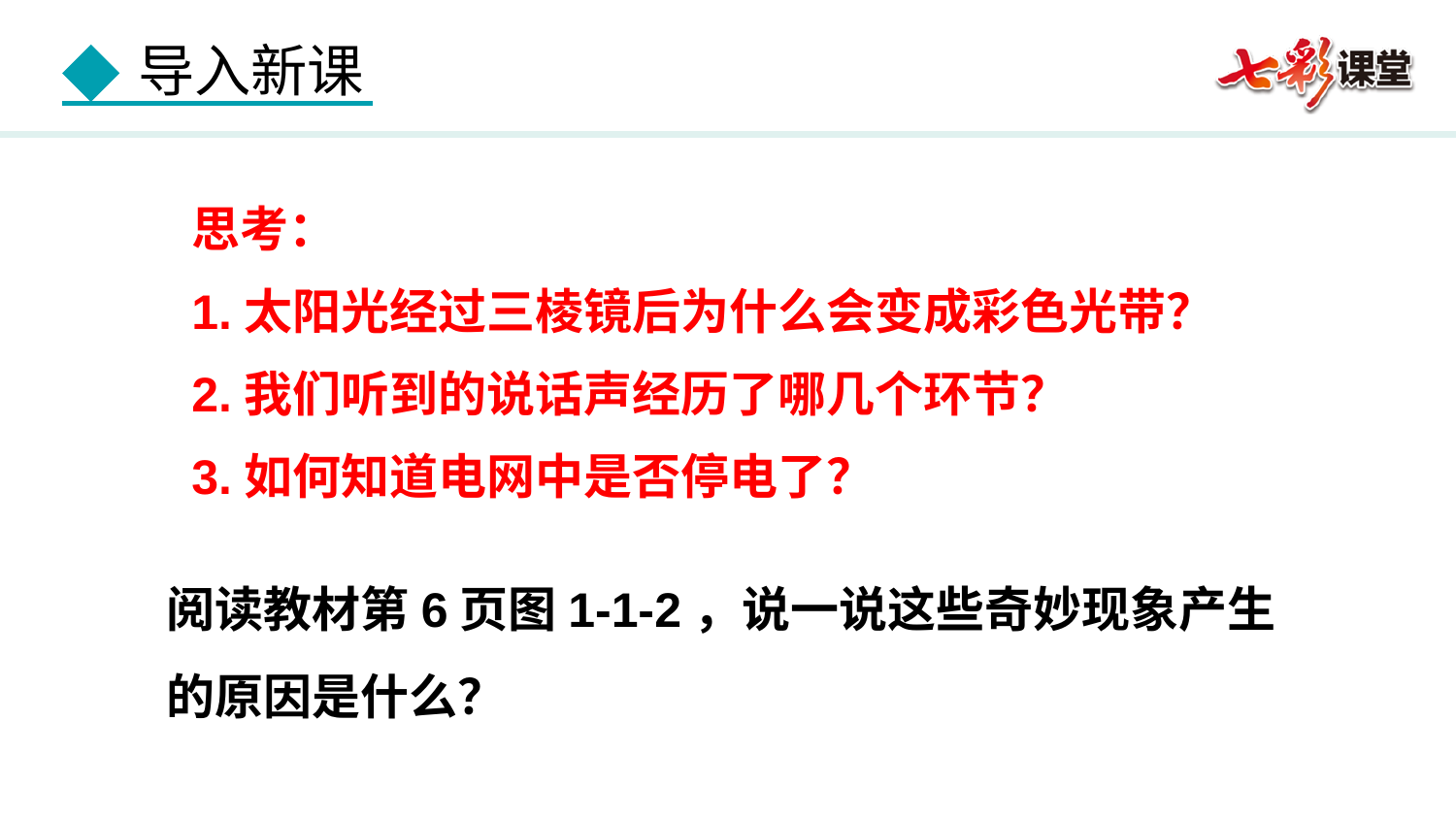

思考：
1.太阳光经过三棱镜后为什么会变成彩色光带？
2.我们听到的说话声经历了哪几个环节？
3.如何知道电网中是否停电了？
阅读教材第6页图1-1-2，说一说这些奇妙现象产生的原因是什么？